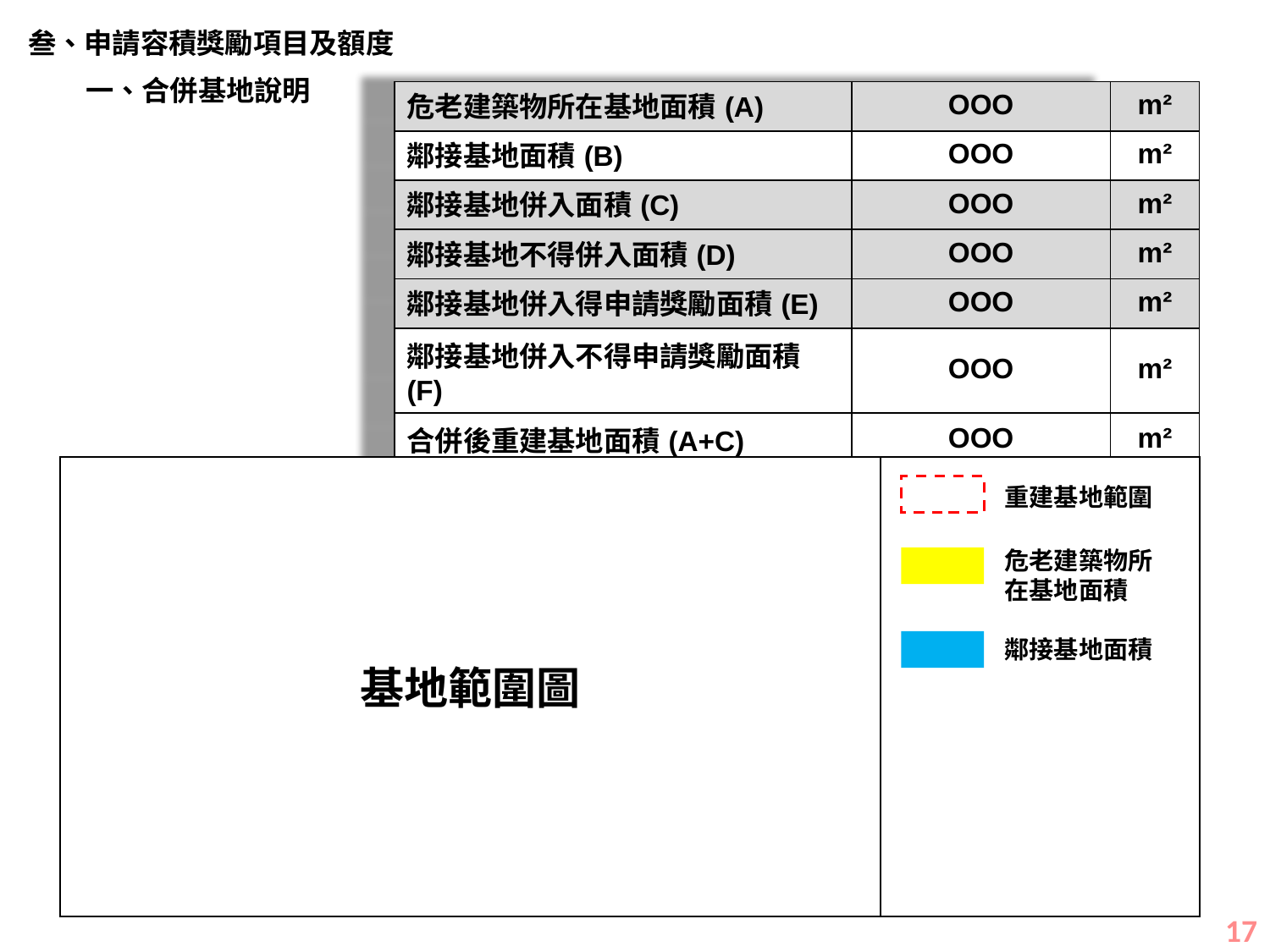

叁、申請容積獎勵項目及額度
        一、合併基地說明
| 危老建築物所在基地面積(A) | OOO | m² |
| --- | --- | --- |
| 鄰接基地面積(B) | OOO | m² |
| 鄰接基地併入面積(C) | OOO | m² |
| 鄰接基地不得併入面積(D) | OOO | m² |
| 鄰接基地併入得申請獎勵面積(E) | OOO | m² |
| 鄰接基地併入不得申請獎勵面積(F) | OOO | m² |
| 合併後重建基地面積(A+C) | OOO | m² |
| 合併後得申請容獎面積(A+E) | OOO | m² |

基地範圍圖

重建基地範圍
危老建築物所在基地面積

鄰接基地面積

17